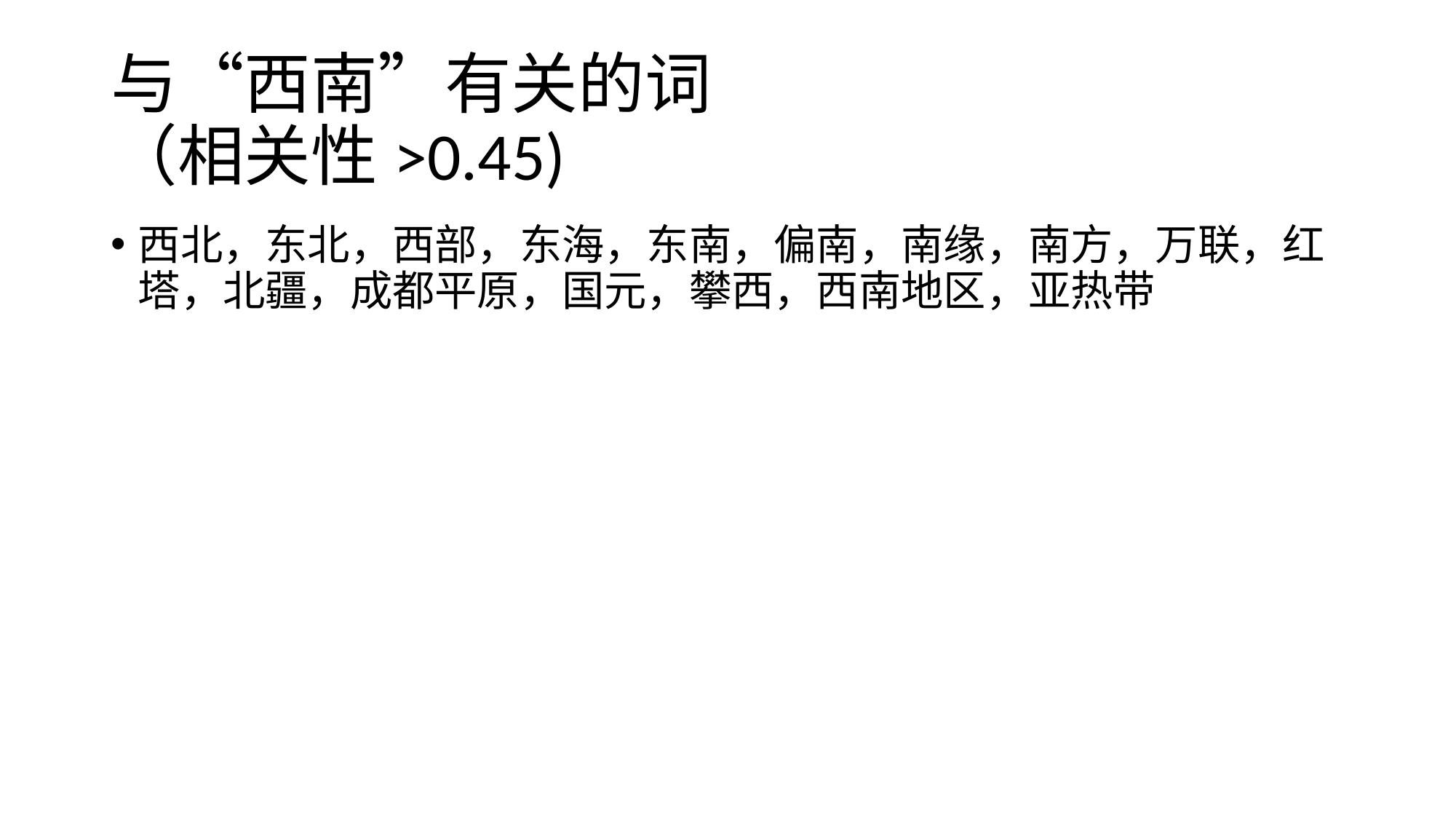

# 与“西南”有关的词 （相关性>0.45)
西北，东北，西部，东海，东南，偏南，南缘，南方，万联，红塔，北疆，成都平原，国元，攀西，西南地区，亚热带